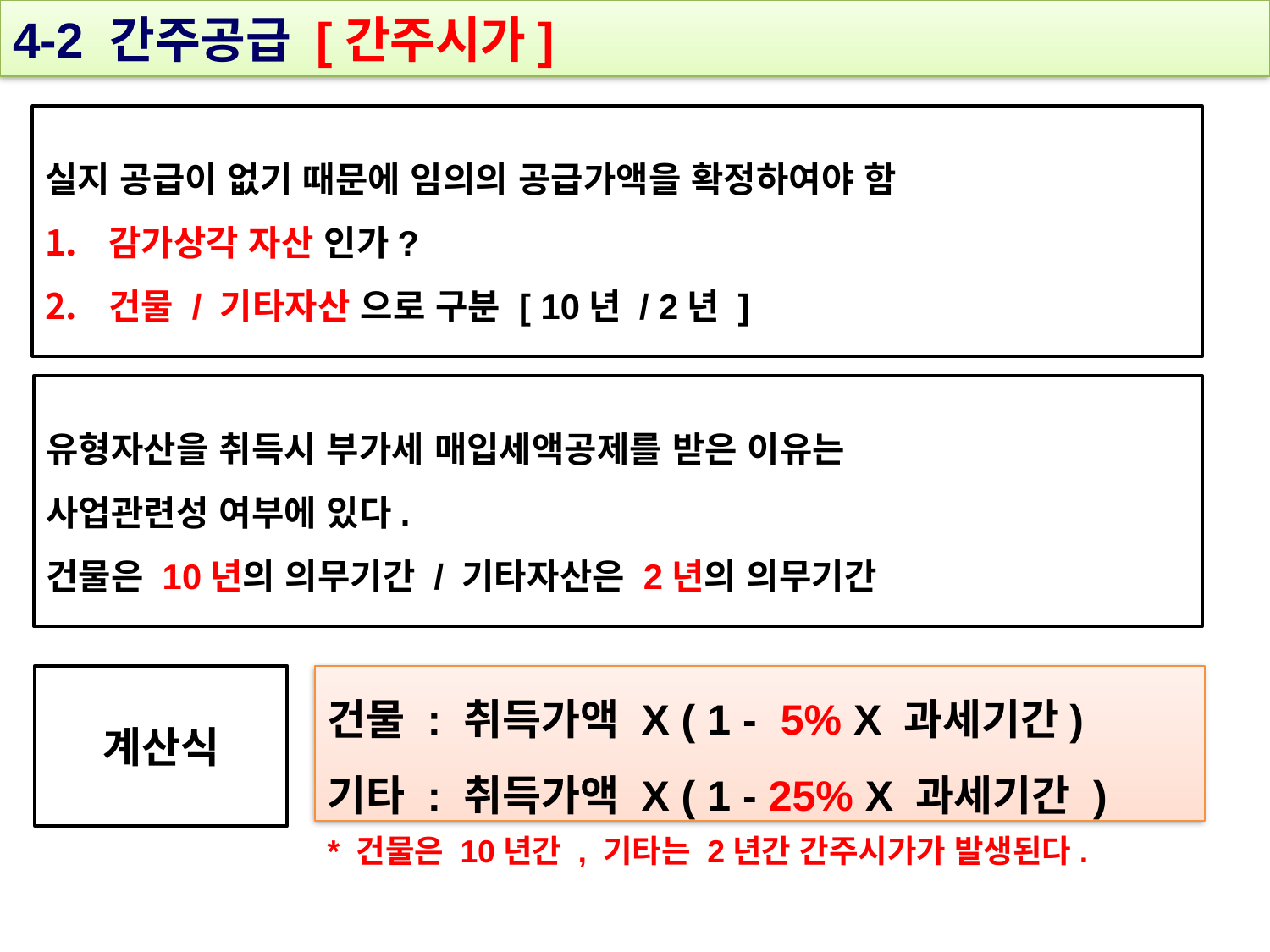

4-2 간주공급 [간주시가]
실지 공급이 없기 때문에 임의의 공급가액을 확정하여야 함
감가상각 자산 인가?
건물 / 기타자산 으로 구분 [ 10년 / 2년 ]
유형자산을 취득시 부가세 매입세액공제를 받은 이유는
사업관련성 여부에 있다.
건물은 10년의 의무기간 / 기타자산은 2년의 의무기간
계산식
건물 : 취득가액 X ( 1 -  5% X 과세기간)
기타 : 취득가액 X ( 1 - 25% X 과세기간 )
* 건물은 10년간 , 기타는 2년간 간주시가가 발생된다.